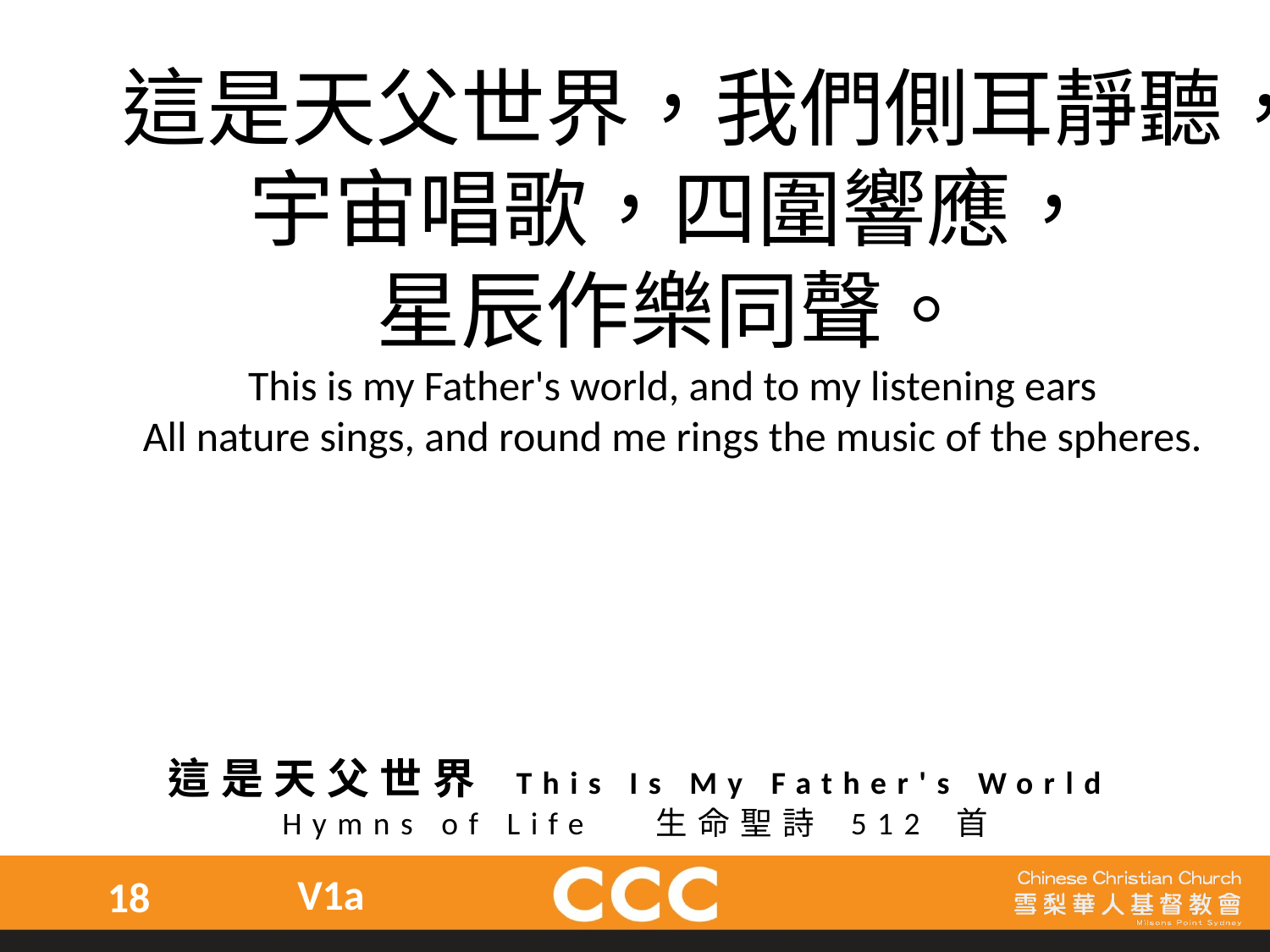

這是天父世界，我們側耳靜聽，
宇宙唱歌，四圍響應，
星辰作樂同聲。
This is my Father's world, and to my listening ears
All nature sings, and round me rings the music of the spheres.
這是天父世界 This Is My Father's World
Hymns of Life   生命聖詩 512 首
V1a
18